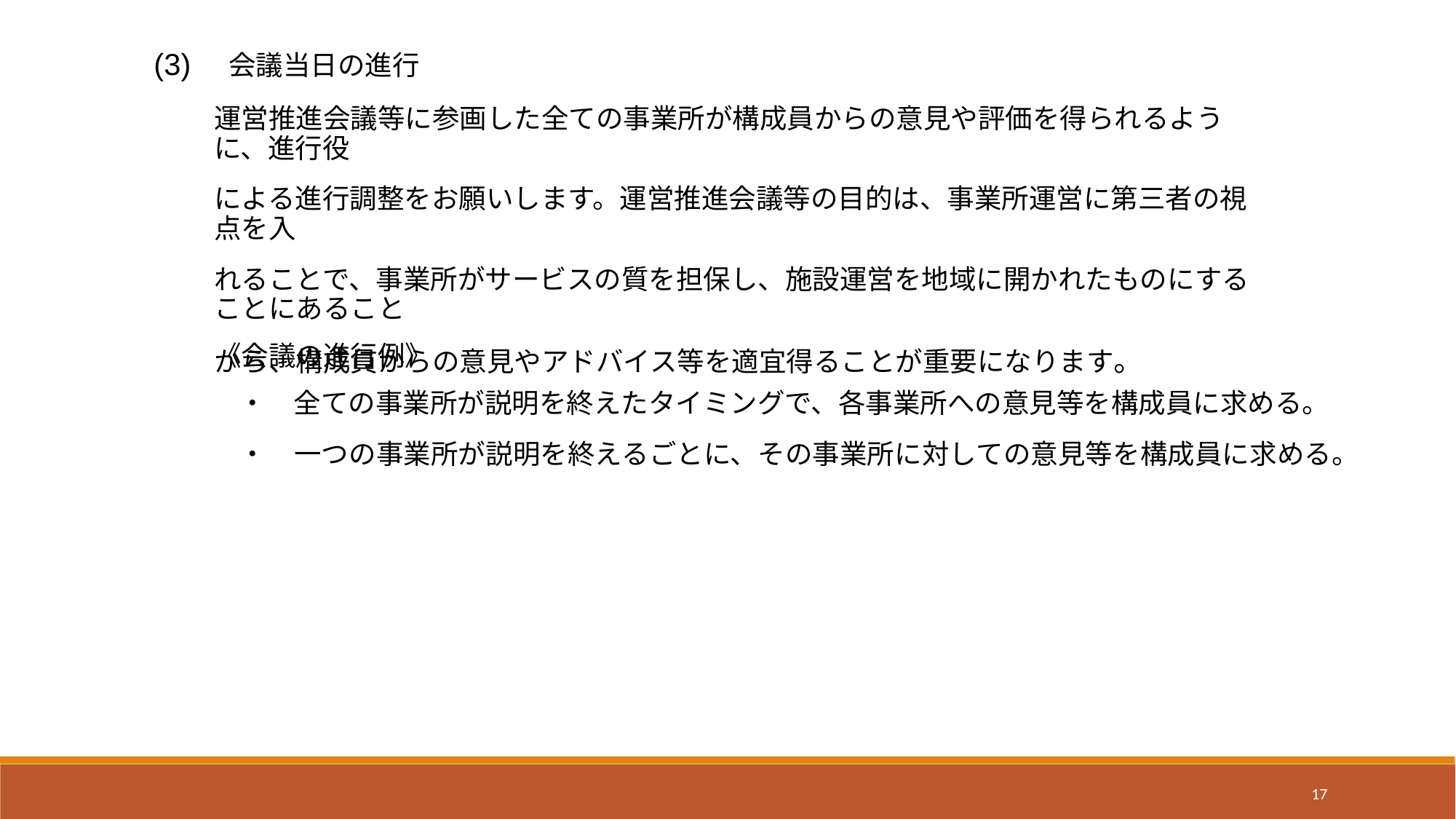

(3)　会議当日の進行
運営推進会議等に参画した全ての事業所が構成員からの意見や評価を得られるように、進行役
による進行調整をお願いします。運営推進会議等の目的は、事業所運営に第三者の視点を入
れることで、事業所がサービスの質を担保し、施設運営を地域に開かれたものにすることにあること
から、構成員からの意見やアドバイス等を適宜得ることが重要になります。

《会議の進行例》
   ・　全ての事業所が説明を終えたタイミングで、各事業所への意見等を構成員に求める。
   ・　一つの事業所が説明を終えるごとに、その事業所に対しての意見等を構成員に求める。

17